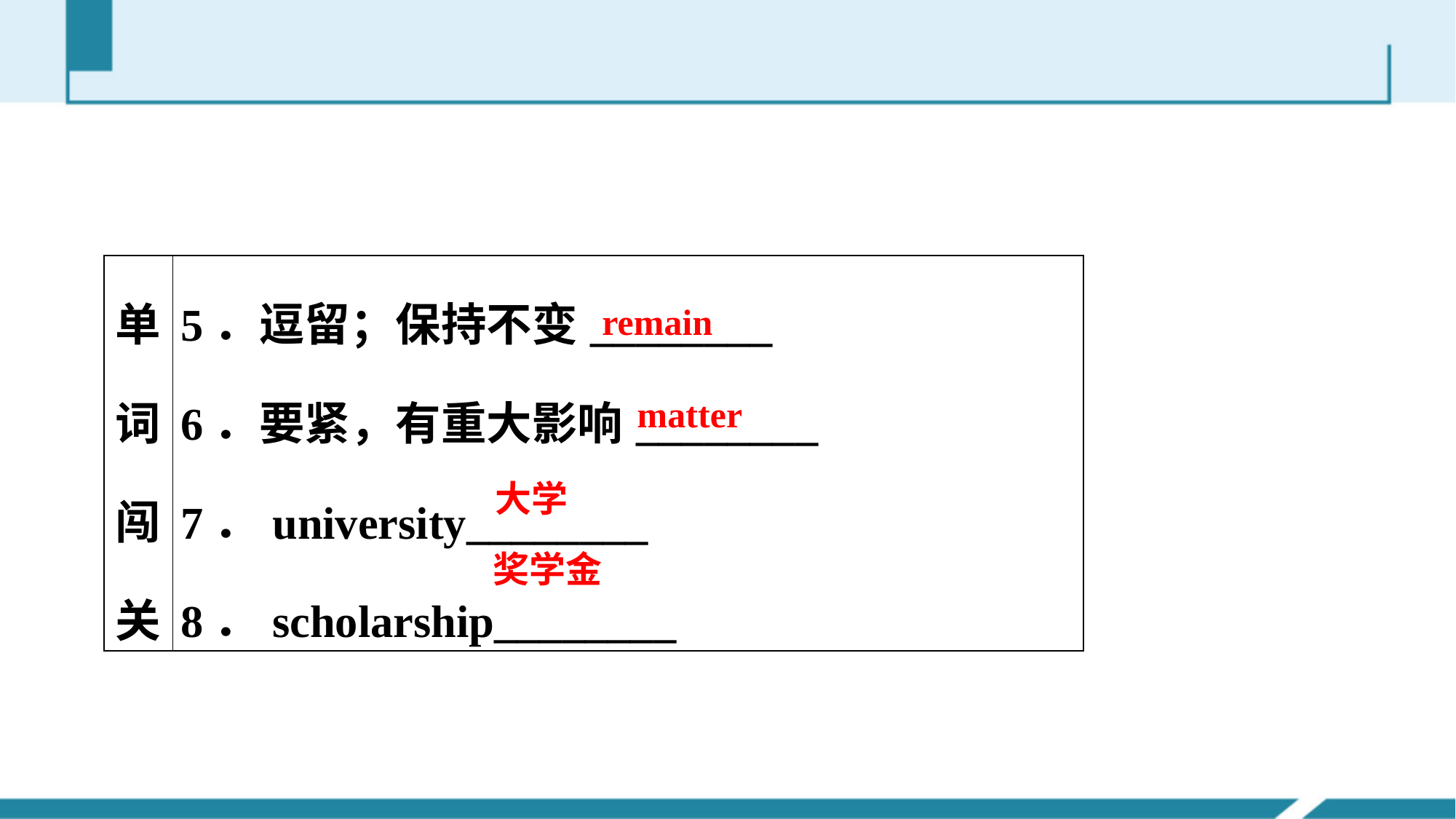

| 单词闯关 | 5．逗留；保持不变\_\_\_\_\_\_\_\_ 6．要紧，有重大影响\_\_\_\_\_\_\_\_ 7．university\_\_\_\_\_\_\_\_ 8．scholarship\_\_\_\_\_\_\_\_ |
| --- | --- |
remain
matter
大学
奖学金